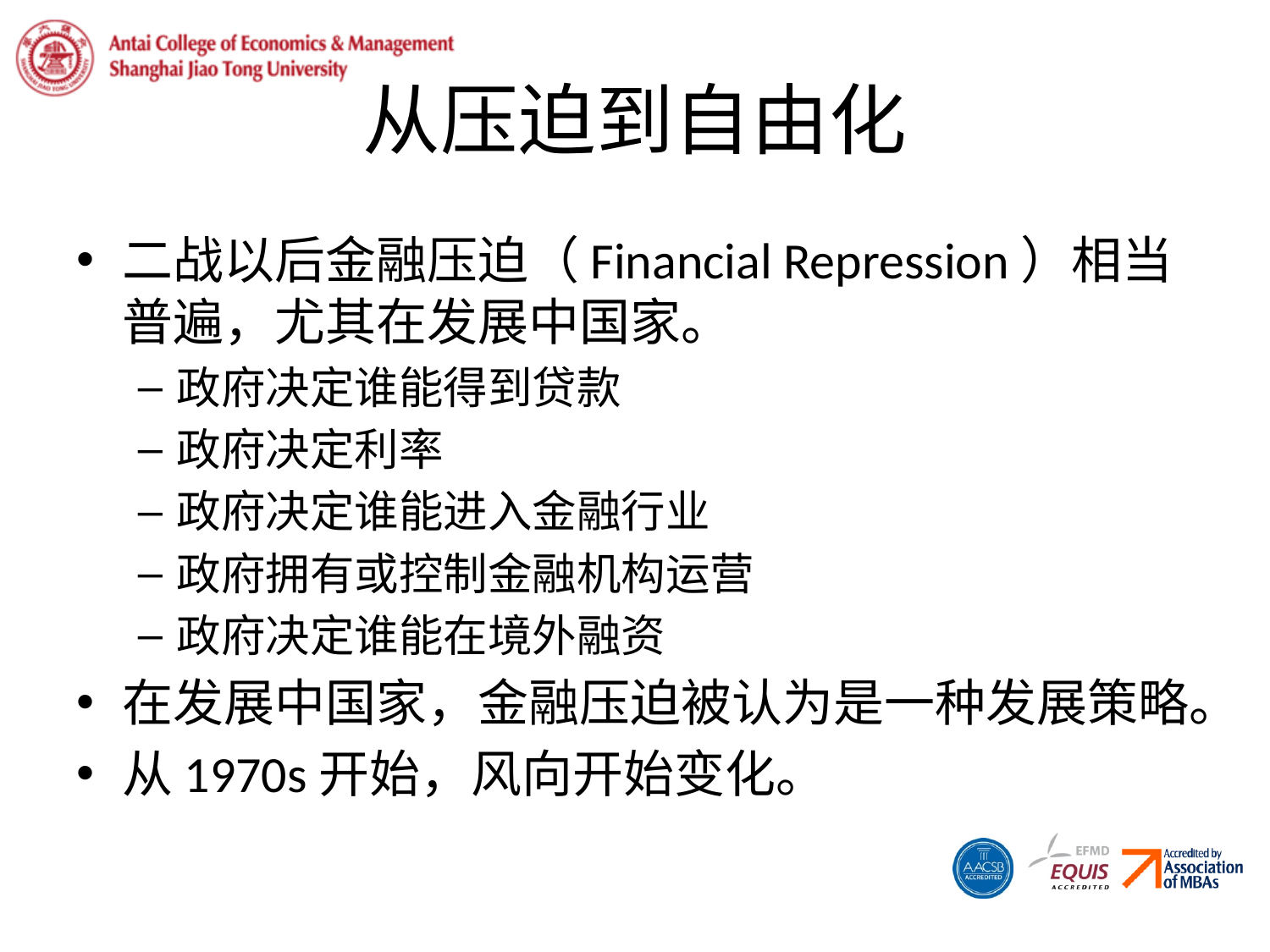

# 从压迫到自由化
二战以后金融压迫（Financial Repression）相当普遍，尤其在发展中国家。
政府决定谁能得到贷款
政府决定利率
政府决定谁能进入金融行业
政府拥有或控制金融机构运营
政府决定谁能在境外融资
在发展中国家，金融压迫被认为是一种发展策略。
从1970s开始，风向开始变化。